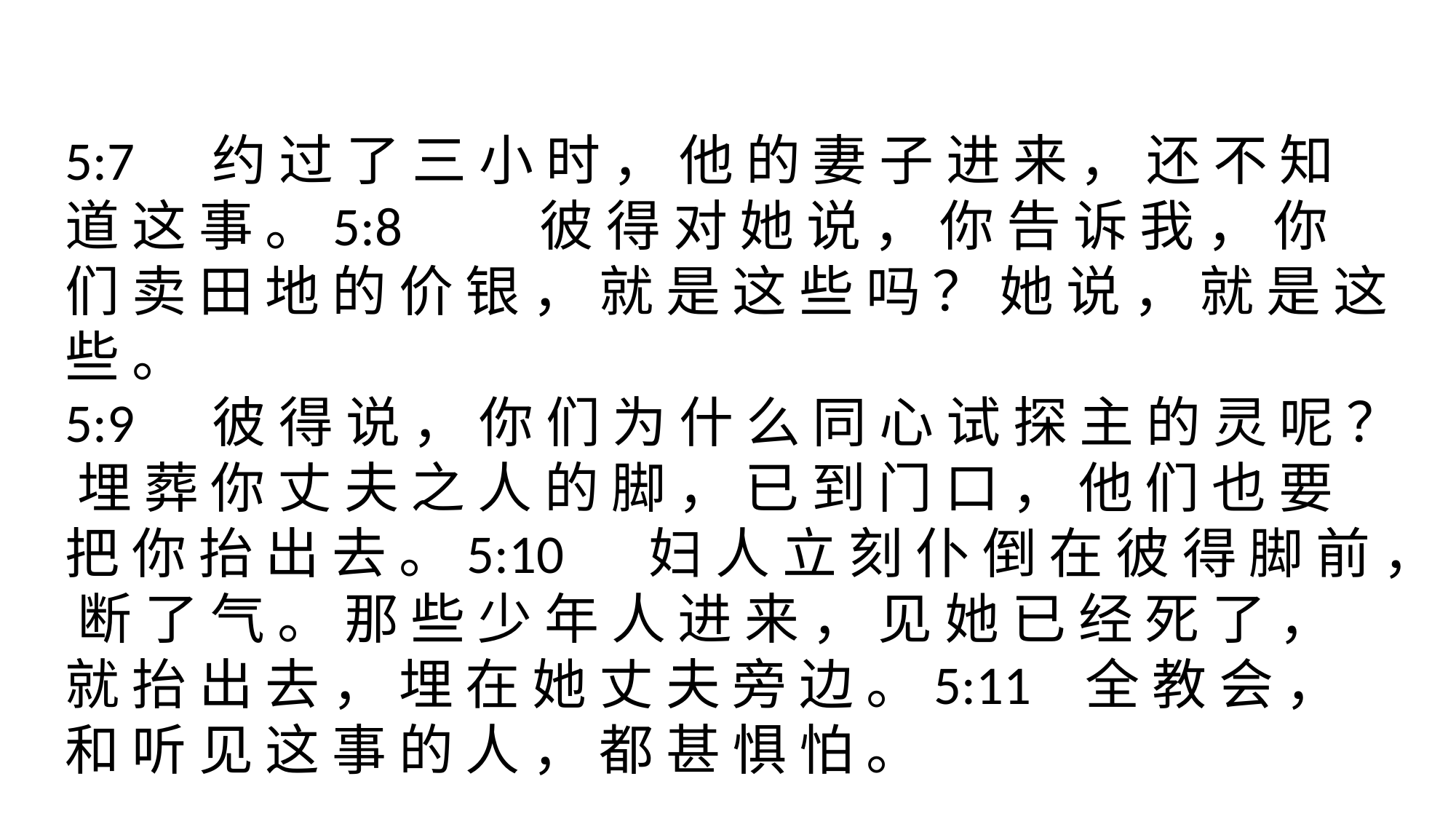

5:7	  约 过 了 三 小 时 ， 他 的 妻 子 进 来 ， 还 不 知 道 这 事 。5:8	  彼 得 对 她 说 ， 你 告 诉 我 ， 你 们 卖 田 地 的 价 银 ， 就 是 这 些 吗 ？ 她 说 ， 就 是 这 些 。
5:9	  彼 得 说 ， 你 们 为 什 么 同 心 试 探 主 的 灵 呢 ？ 埋 葬 你 丈 夫 之 人 的 脚 ， 已 到 门 口 ， 他 们 也 要 把 你 抬 出 去 。5:10	  妇 人 立 刻 仆 倒 在 彼 得 脚 前 ， 断 了 气 。 那 些 少 年 人 进 来 ， 见 她 已 经 死 了 ， 就 抬 出 去 ， 埋 在 她 丈 夫 旁 边 。5:11	  全 教 会 ， 和 听 见 这 事 的 人 ， 都 甚 惧 怕 。